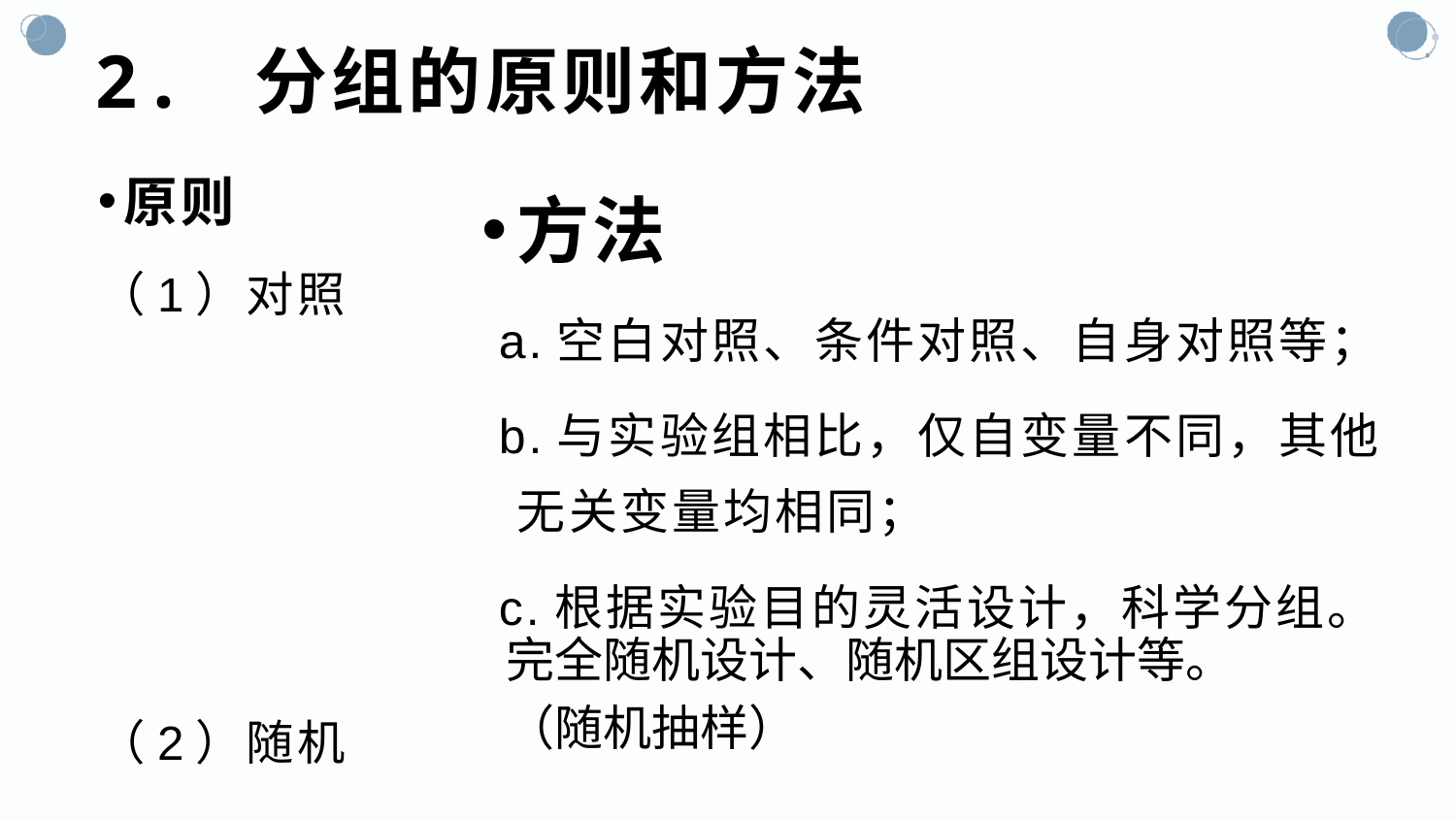

# 2. 分组的原则和方法
原则
（1）对照

（2）随机
方法
 a.空白对照、条件对照、自身对照等；
 b.与实验组相比，仅自变量不同，其他无关变量均相同；
 c.根据实验目的灵活设计，科学分组。
完全随机设计、随机区组设计等。
（随机抽样）